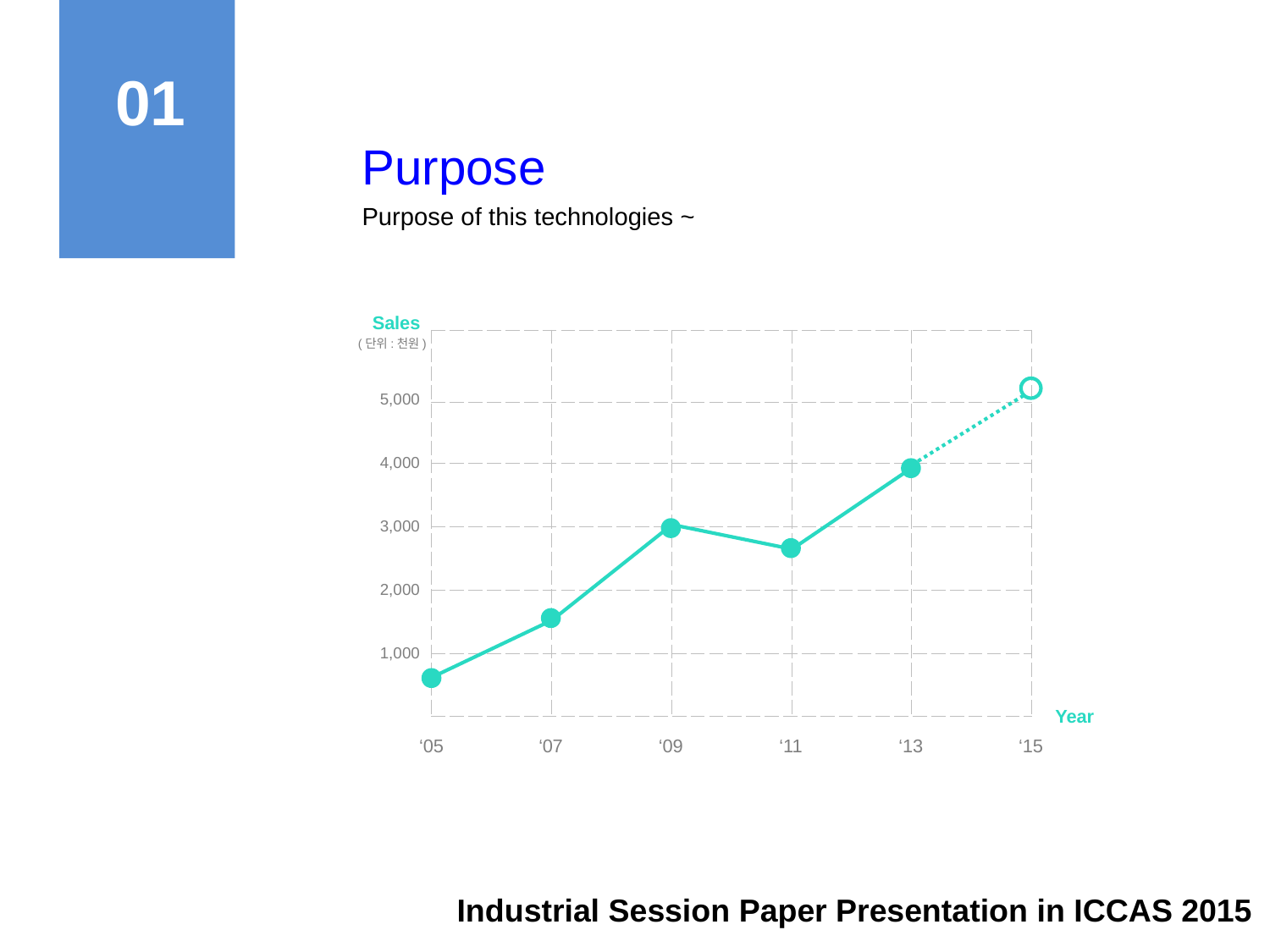

01
Purpose
Purpose of this technologies ~
Sales
(단위:천원)
|  |  |  |  |  |
| --- | --- | --- | --- | --- |
|  |  |  |  |  |
|  |  |  |  |  |
|  |  |  |  |  |
|  |  |  |  |  |
|  |  |  |  |  |

5,000
4,000

3,000

2,000

1,000

Year
‘05
‘07
‘09
‘11
‘13
‘15